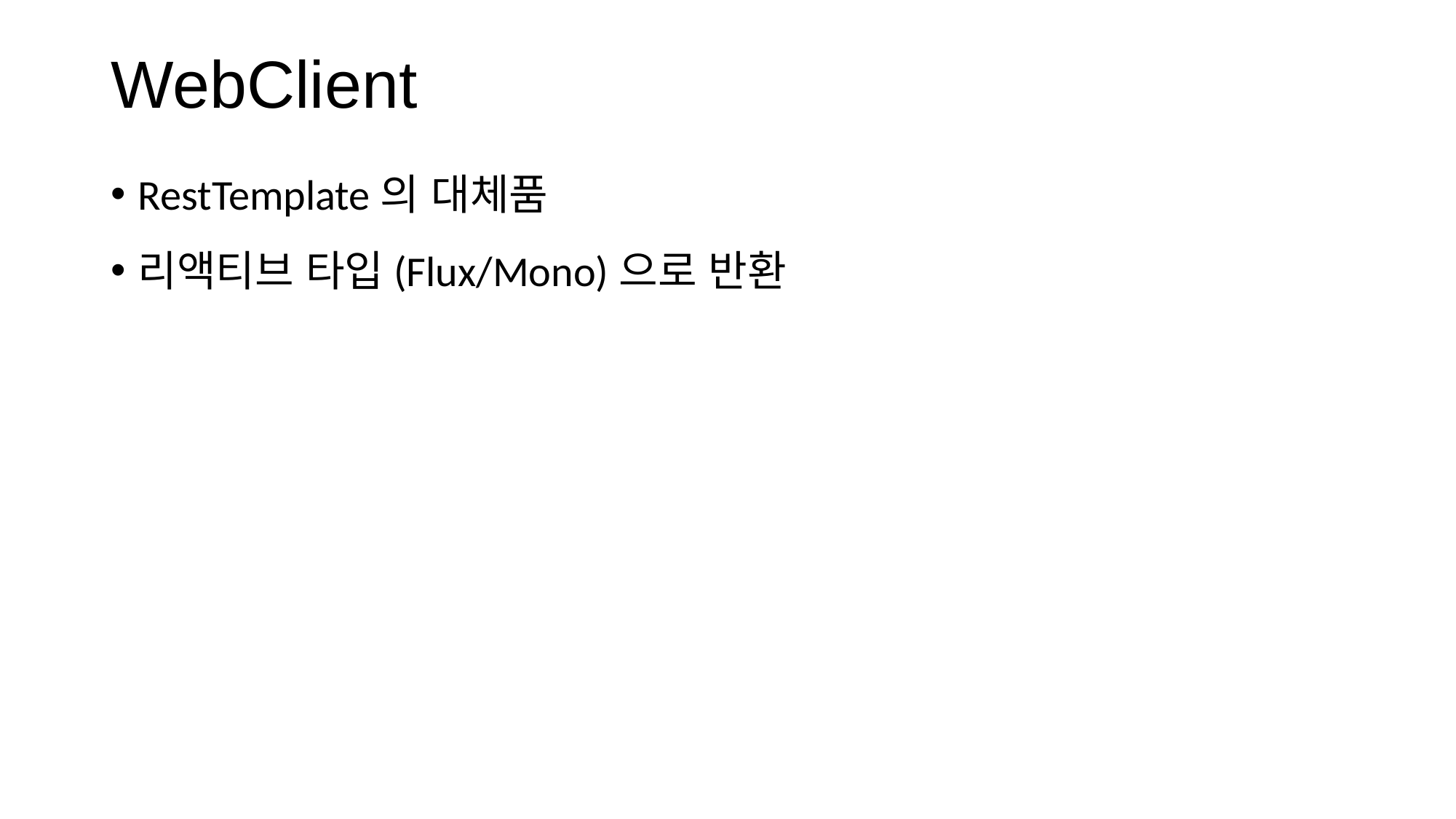

# WebClient
RestTemplate의 대체품
리액티브 타입(Flux/Mono)으로 반환